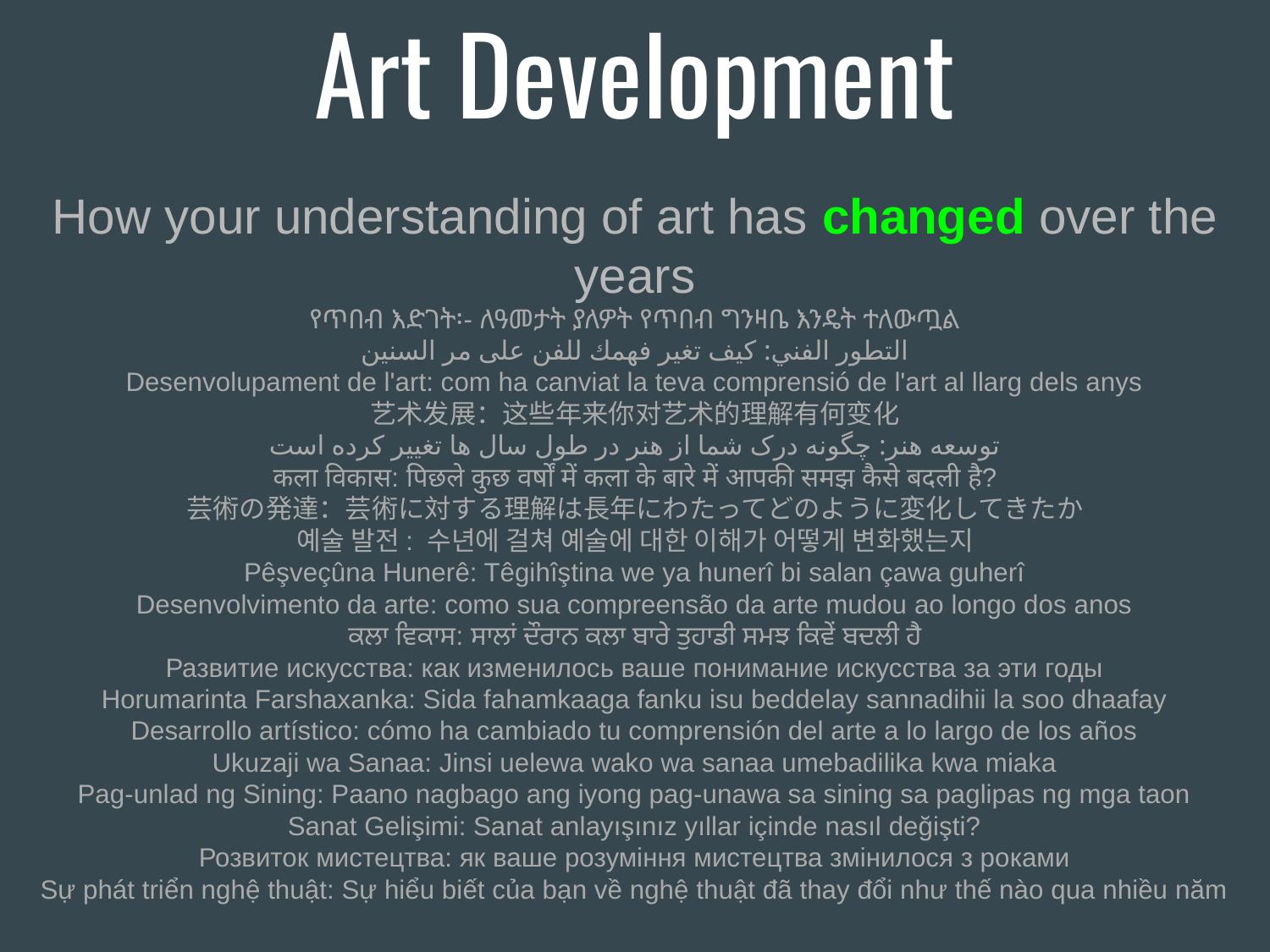

Art Development

How your understanding of art has changed over the years
የጥበብ እድገት፡- ለዓመታት ያለዎት የጥበብ ግንዛቤ እንዴት ተለውጧል
التطور الفني: كيف تغير فهمك للفن على مر السنين
Desenvolupament de l'art: com ha canviat la teva comprensió de l'art al llarg dels anys
艺术发展：这些年来你对艺术的理解有何变化
توسعه هنر: چگونه درک شما از هنر در طول سال ها تغییر کرده است
कला विकास: पिछले कुछ वर्षों में कला के बारे में आपकी समझ कैसे बदली है?
芸術の発達：芸術に対する理解は長年にわたってどのように変化してきたか
예술 발전: 수년에 걸쳐 예술에 대한 이해가 어떻게 변화했는지
Pêşveçûna Hunerê: Têgihîştina we ya hunerî bi salan çawa guherî
Desenvolvimento da arte: como sua compreensão da arte mudou ao longo dos anos
ਕਲਾ ਵਿਕਾਸ: ਸਾਲਾਂ ਦੌਰਾਨ ਕਲਾ ਬਾਰੇ ਤੁਹਾਡੀ ਸਮਝ ਕਿਵੇਂ ਬਦਲੀ ਹੈ
Развитие искусства: как изменилось ваше понимание искусства за эти годы
Horumarinta Farshaxanka: Sida fahamkaaga fanku isu beddelay sannadihii la soo dhaafay
Desarrollo artístico: cómo ha cambiado tu comprensión del arte a lo largo de los años
Ukuzaji wa Sanaa: Jinsi uelewa wako wa sanaa umebadilika kwa miaka
Pag-unlad ng Sining: Paano nagbago ang iyong pag-unawa sa sining sa paglipas ng mga taon
Sanat Gelişimi: Sanat anlayışınız yıllar içinde nasıl değişti?
Розвиток мистецтва: як ваше розуміння мистецтва змінилося з роками
Sự phát triển nghệ thuật: Sự hiểu biết của bạn về nghệ thuật đã thay đổi như thế nào qua nhiều năm